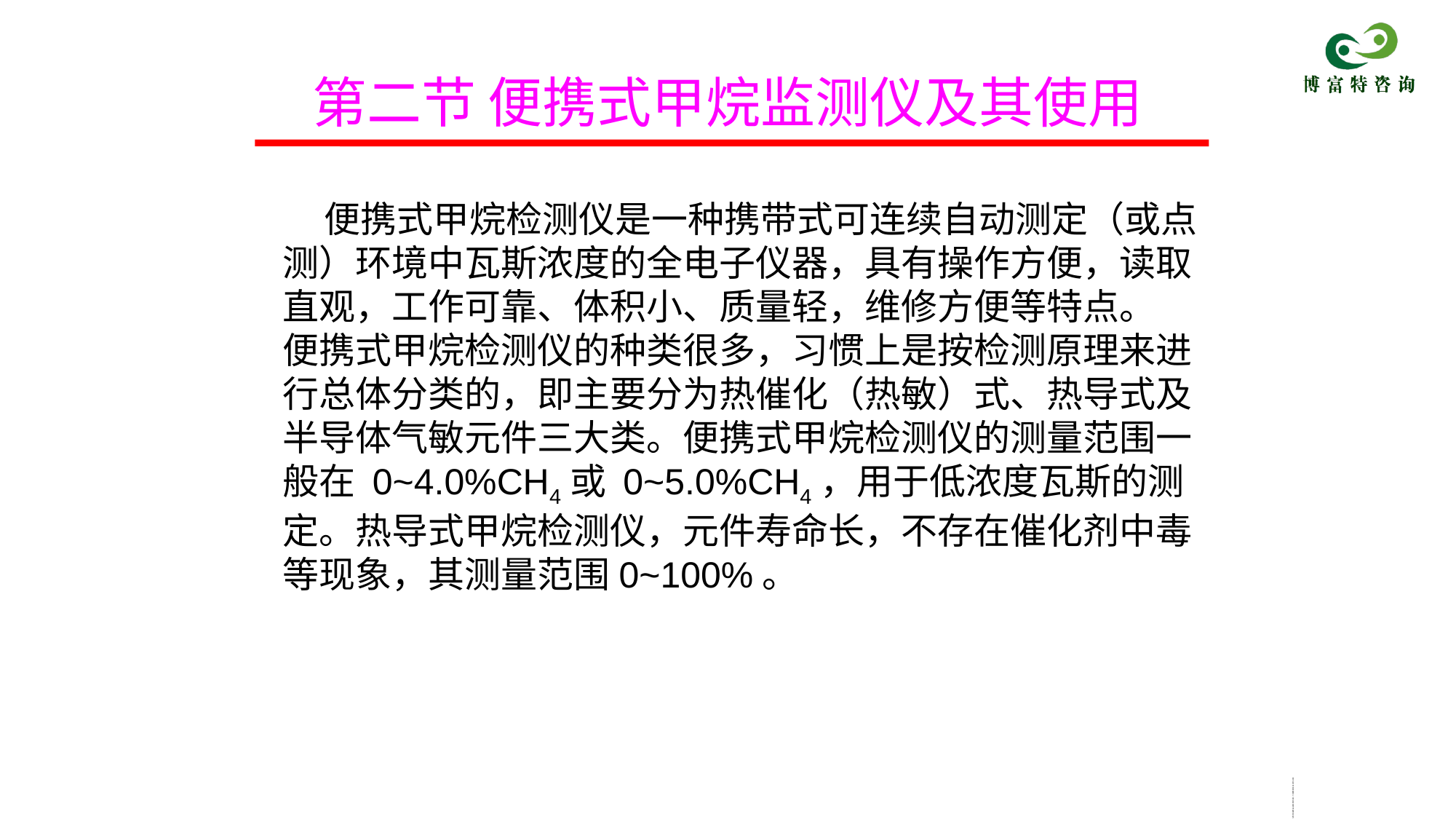

# 第二节 便携式甲烷监测仪及其使用

    便携式甲烷检测仪是一种携带式可连续自动测定（或点测）环境中瓦斯浓度的全电子仪器，具有操作方便，读取直观，工作可靠、体积小、质量轻，维修方便等特点。
便携式甲烷检测仪的种类很多，习惯上是按检测原理来进行总体分类的，即主要分为热催化（热敏）式、热导式及半导体气敏元件三大类。便携式甲烷检测仪的测量范围一般在 0~4.0%CH4或 0~5.0%CH4，用于低浓度瓦斯的测定。热导式甲烷检测仪，元件寿命长，不存在催化剂中毒等现象，其测量范围0~100%。

攒当却呜溉季基脚蛹灯人厘奔悬拱蒲漫纲理赛绝手狂揣念他妙宜盖稻侩茎煤矿瓦斯检查工安全操作与现场急救煤矿瓦斯检查工安全操作与现场急救